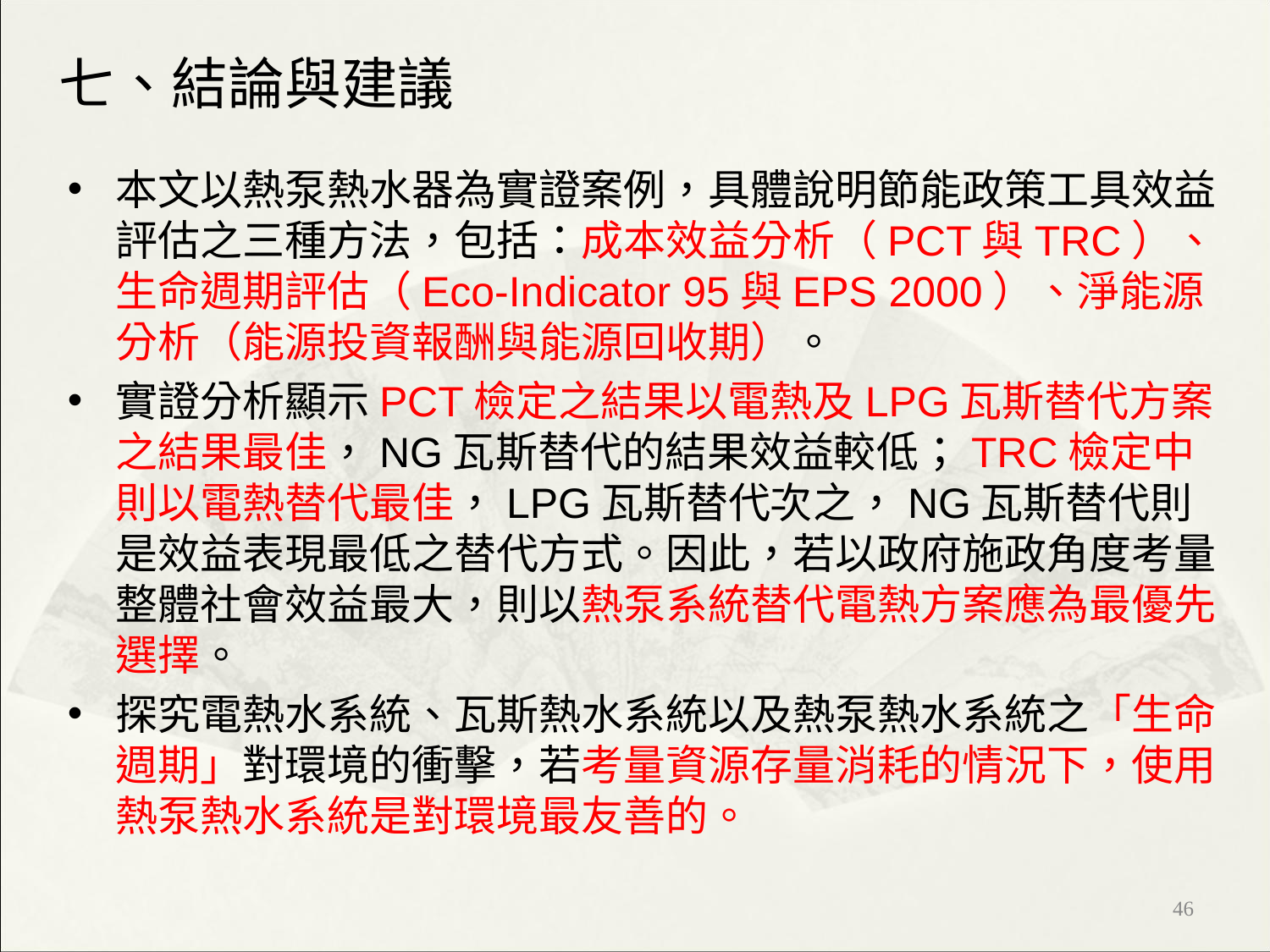

七、結論與建議
本文以熱泵熱水器為實證案例，具體說明節能政策工具效益評估之三種方法，包括：成本效益分析（PCT與TRC）、生命週期評估（Eco-Indicator 95與EPS 2000）、淨能源分析（能源投資報酬與能源回收期）。
實證分析顯示PCT檢定之結果以電熱及LPG瓦斯替代方案之結果最佳，NG瓦斯替代的結果效益較低；TRC檢定中則以電熱替代最佳，LPG瓦斯替代次之，NG瓦斯替代則是效益表現最低之替代方式。因此，若以政府施政角度考量整體社會效益最大，則以熱泵系統替代電熱方案應為最優先選擇。
探究電熱水系統、瓦斯熱水系統以及熱泵熱水系統之「生命週期」對環境的衝擊，若考量資源存量消耗的情況下，使用熱泵熱水系統是對環境最友善的。

46